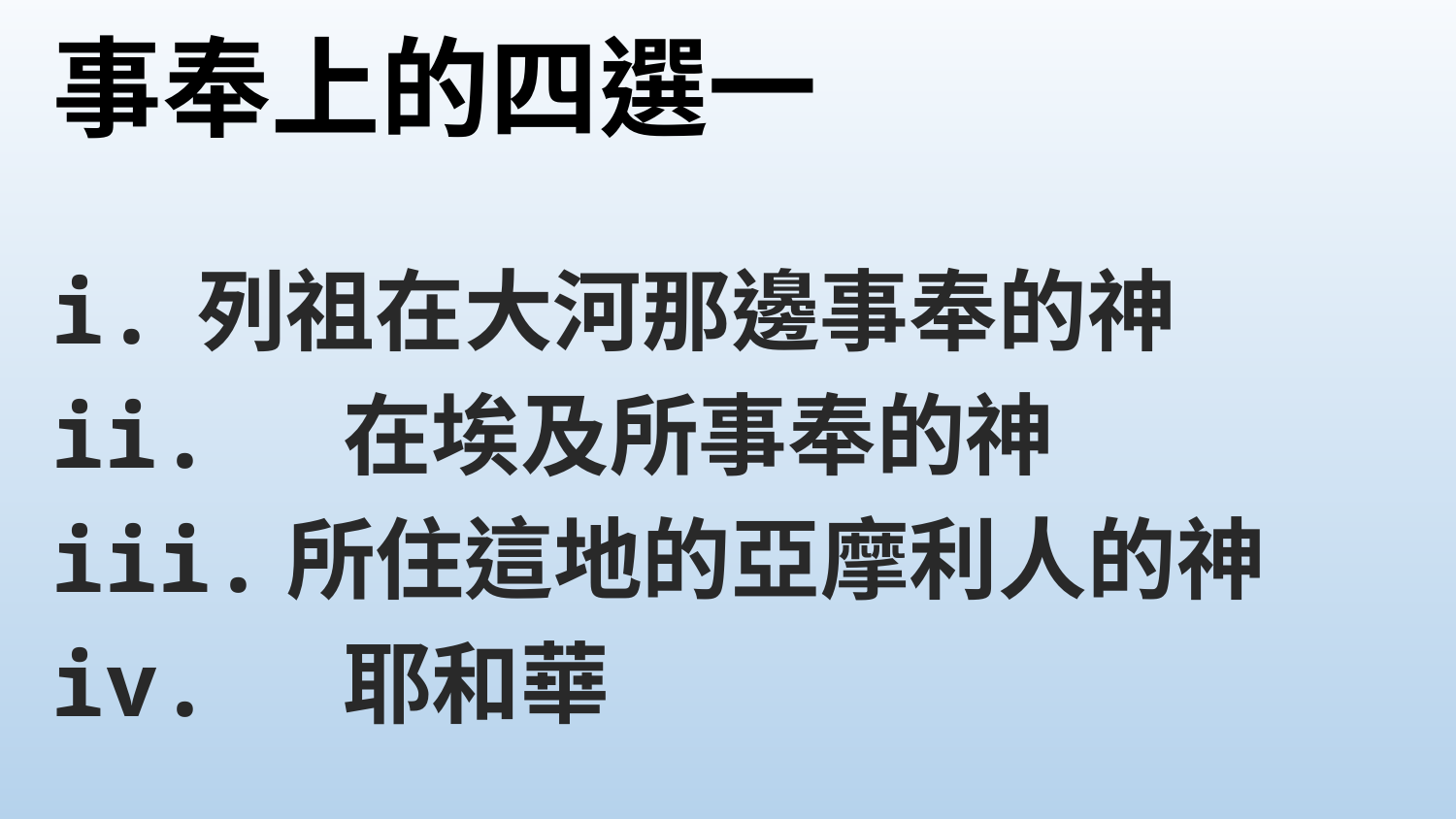

事奉上的四選一
#
i.	列祖在大河那邊事奉的神
ii.	在埃及所事奉的神
iii.所住這地的亞摩利人的神
iv.	耶和華